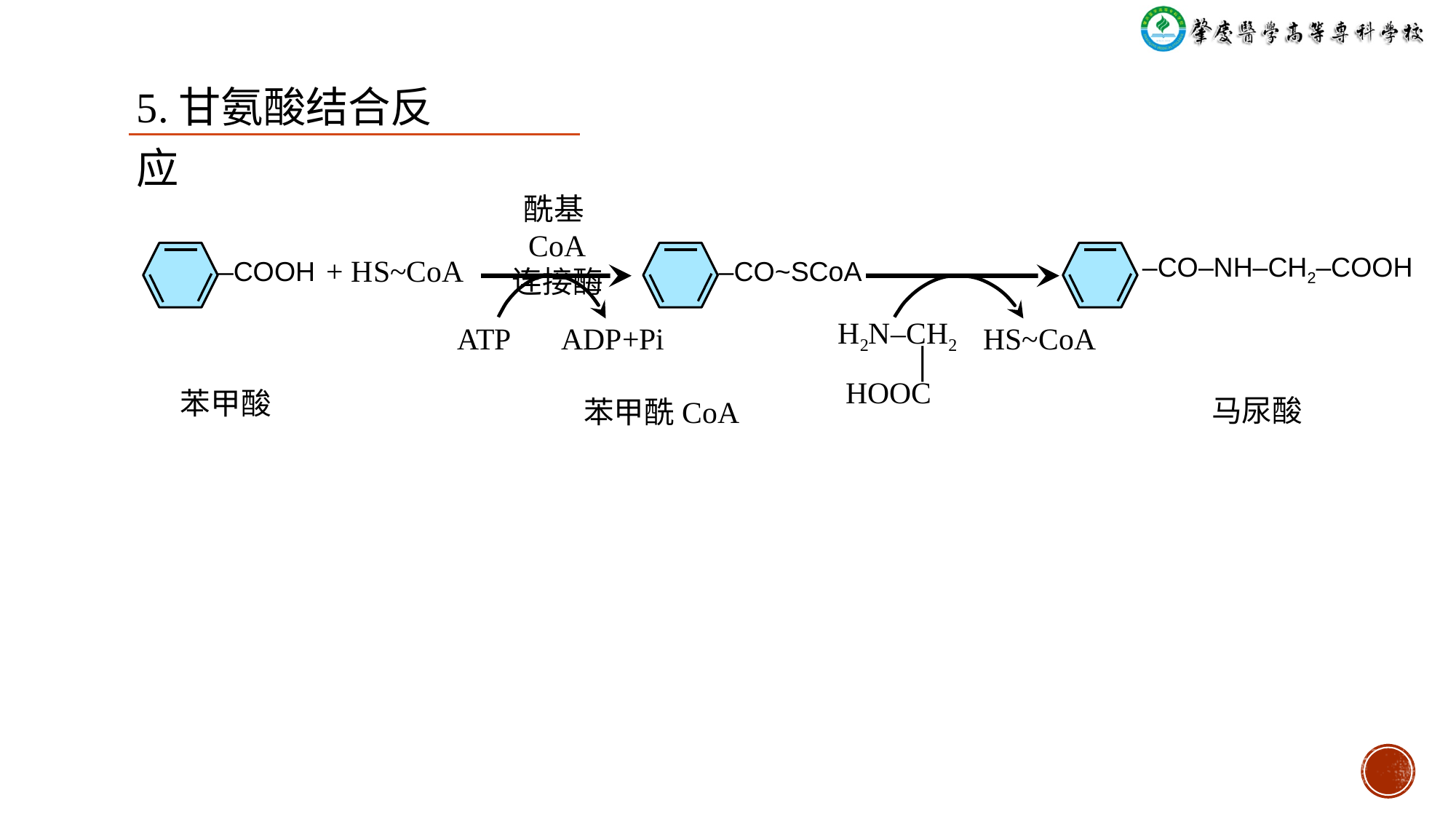

5.甘氨酸结合反应
酰基CoA
连接酶

‒COOH

‒CO~SCoA

‒CO‒NH‒CH2‒COOH

+ HS~CoA

ATP
ADP+Pi
HS~CoA
H2N‒CH2
          ׀
 HOOC
苯甲酸
马尿酸
苯甲酰CoA